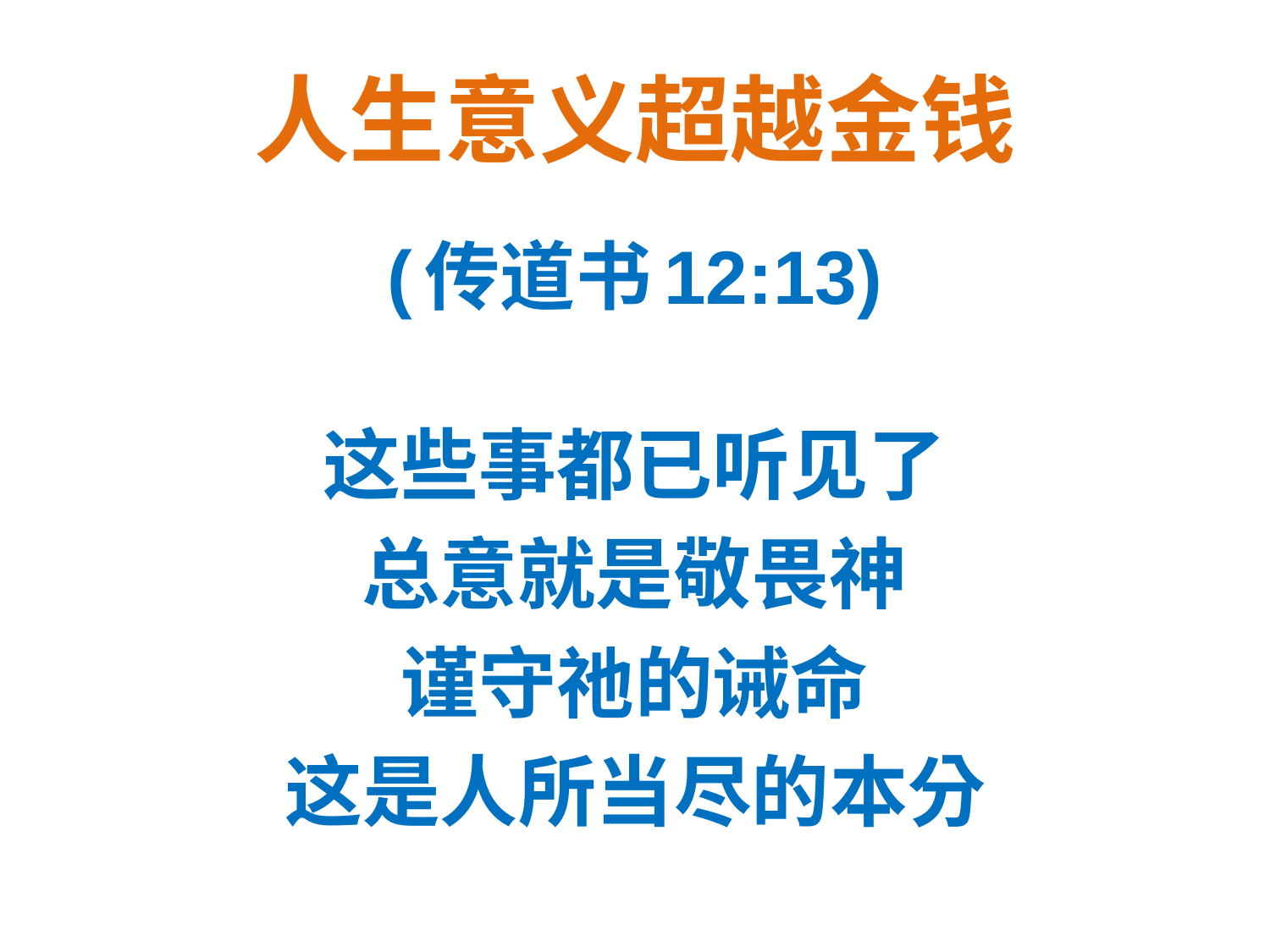

# 人生意义超越金钱
(传道书12:13)

这些事都已听见了
总意就是敬畏神
谨守祂的诫命
这是人所当尽的本分